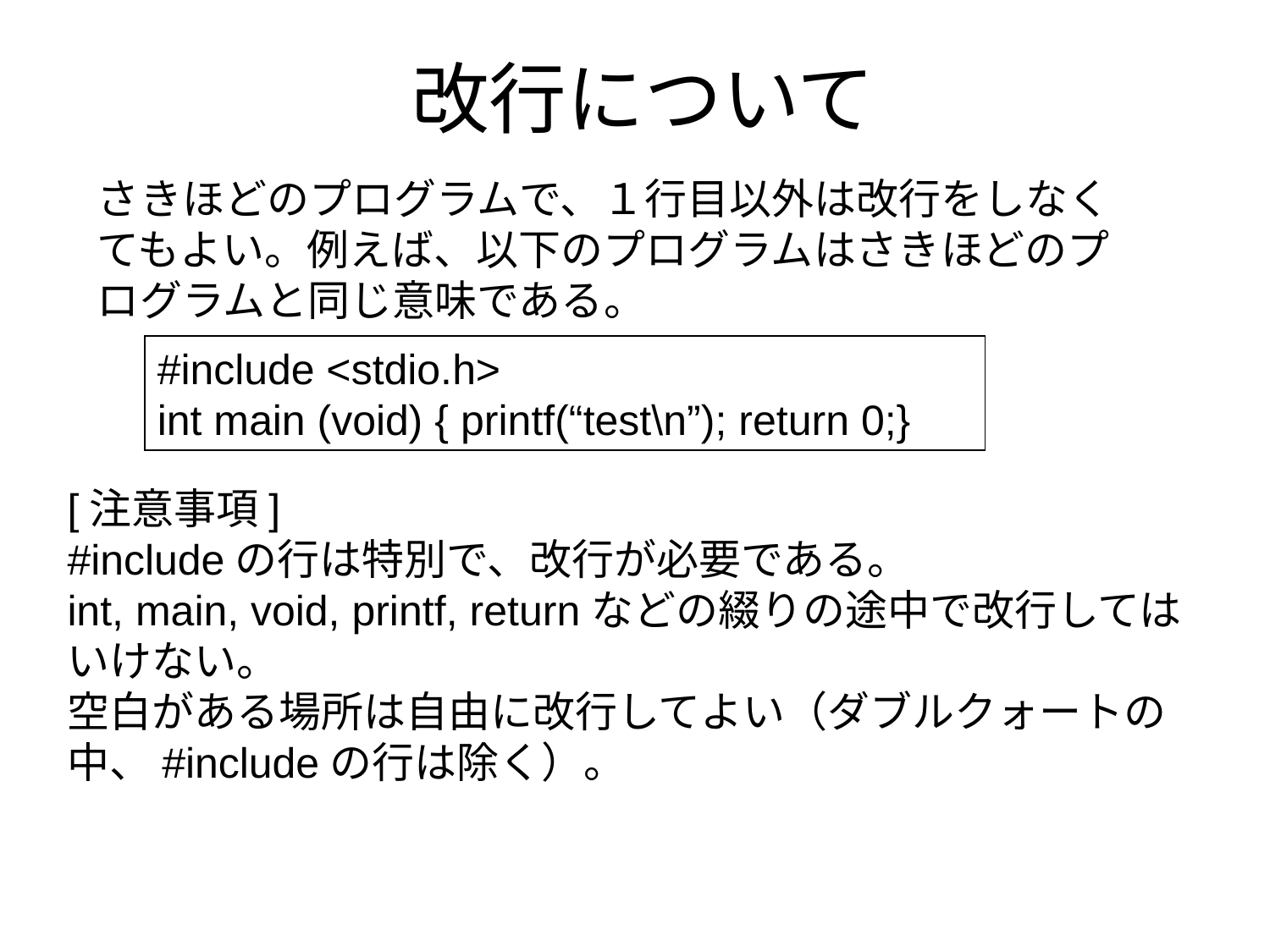

# 改行について
さきほどのプログラムで、１行目以外は改行をしなくてもよい。例えば、以下のプログラムはさきほどのプログラムと同じ意味である。
#include <stdio.h>
int main (void) { printf(“test\n”); return 0;}
[注意事項]
#includeの行は特別で、改行が必要である。
int, main, void, printf, returnなどの綴りの途中で改行してはいけない。
空白がある場所は自由に改行してよい（ダブルクォートの中、#includeの行は除く）。